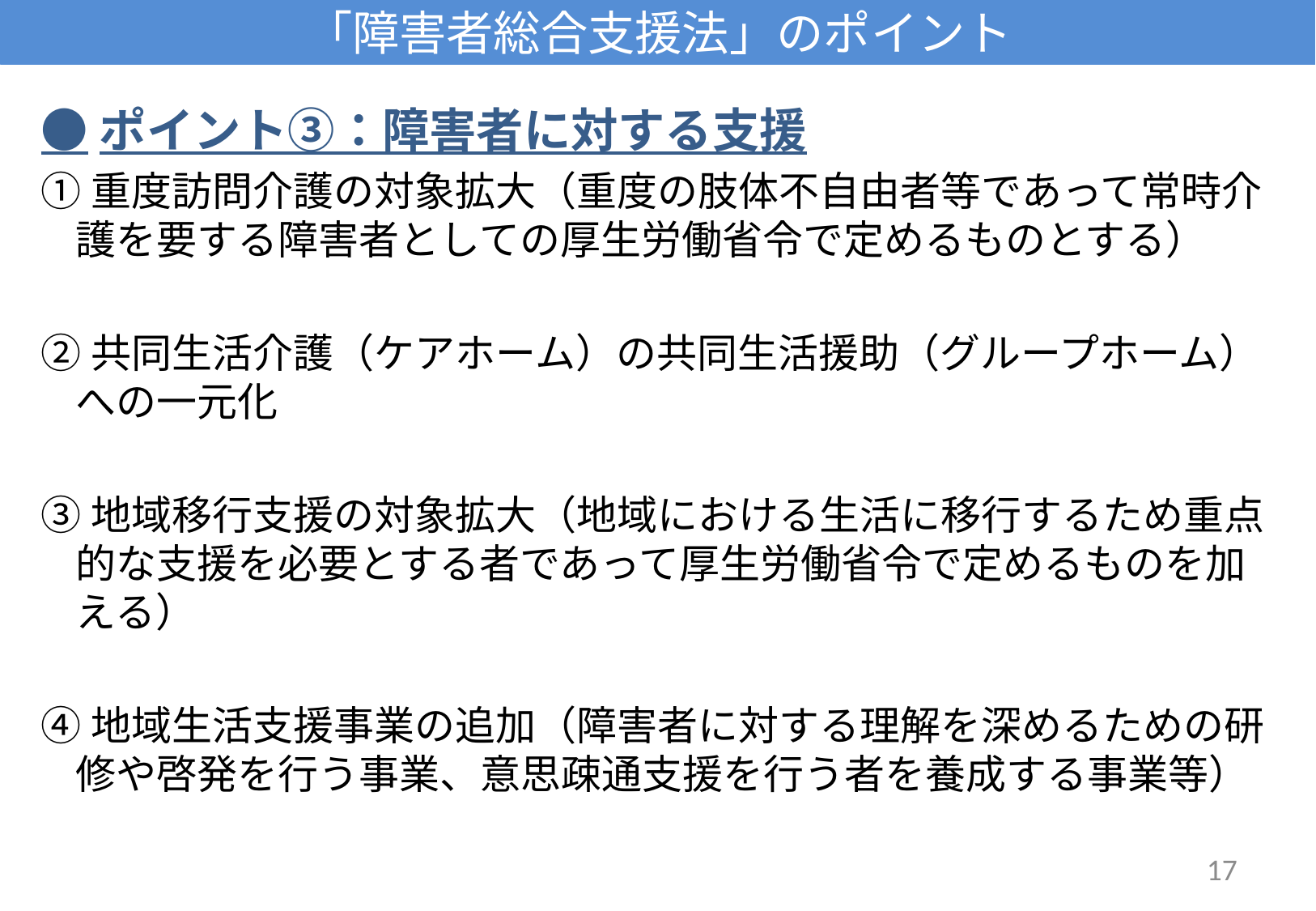

# 「障害者総合支援法」のポイント
●ポイント③：障害者に対する支援
①重度訪問介護の対象拡大（重度の肢体不自由者等であって常時介護を要する障害者としての厚生労働省令で定めるものとする）

②共同生活介護（ケアホーム）の共同生活援助（グループホーム）への一元化

③地域移行支援の対象拡大（地域における生活に移行するため重点的な支援を必要とする者であって厚生労働省令で定めるものを加える）

④地域生活支援事業の追加（障害者に対する理解を深めるための研修や啓発を行う事業、意思疎通支援を行う者を養成する事業等）
17